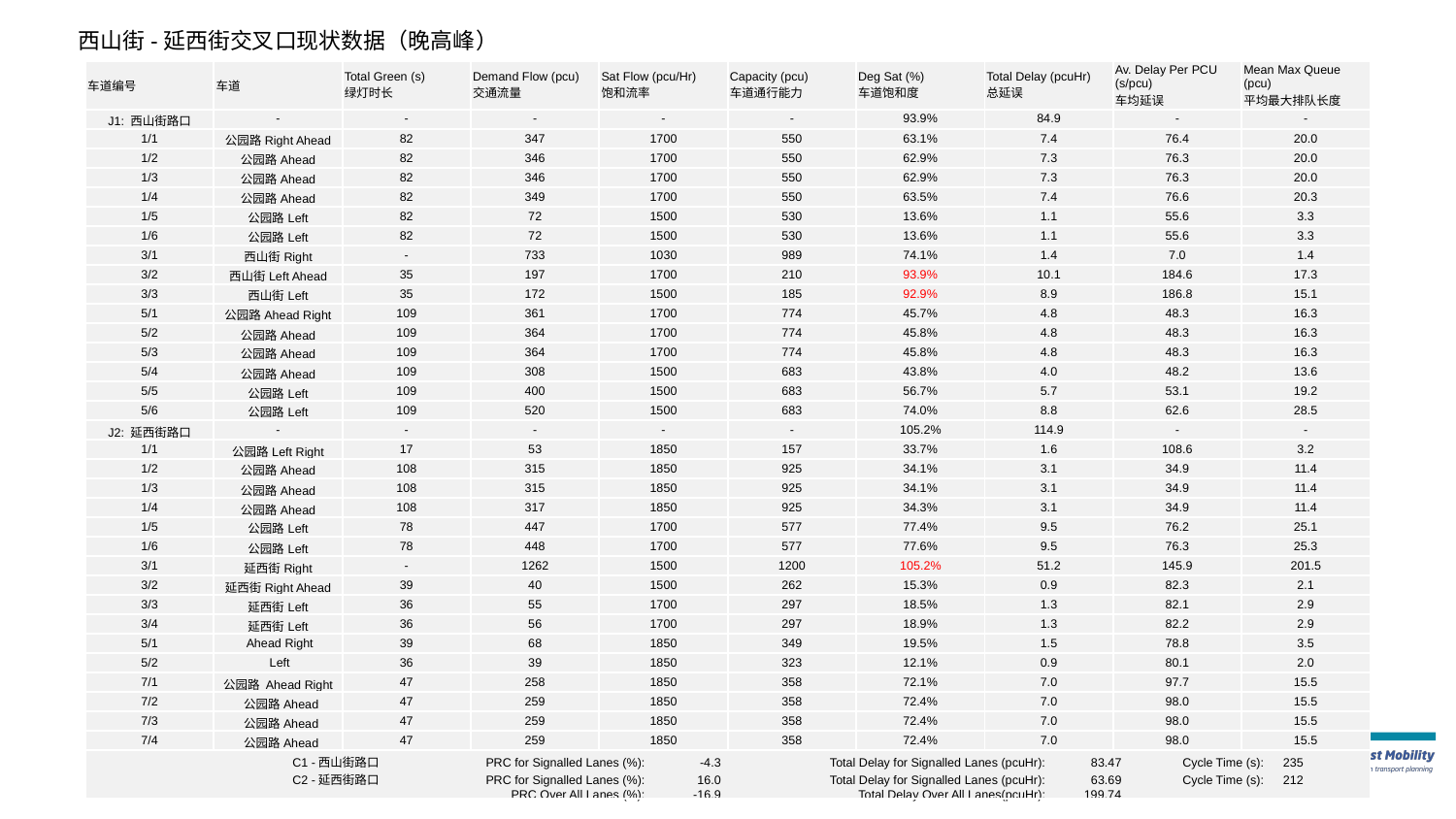

西山街-延西街交叉口现状数据（晚高峰）
| 车道编号 | 车道 | Total Green (s) 绿灯时长 | Demand Flow (pcu) 交通流量 | Sat Flow (pcu/Hr) 饱和流率 | Capacity (pcu) 车道通行能力 | Deg Sat (%) 车道饱和度 | Total Delay (pcuHr) 总延误 | Av. Delay Per PCU (s/pcu) 车均延误 | Mean Max Queue (pcu) 平均最大排队长度 |
| --- | --- | --- | --- | --- | --- | --- | --- | --- | --- |
| J1: 西山街路口 | - | - | - | - | - | 93.9% | 84.9 | - | - |
| 1/1 | 公园路Right Ahead | 82 | 347 | 1700 | 550 | 63.1% | 7.4 | 76.4 | 20.0 |
| 1/2 | 公园路Ahead | 82 | 346 | 1700 | 550 | 62.9% | 7.3 | 76.3 | 20.0 |
| 1/3 | 公园路Ahead | 82 | 346 | 1700 | 550 | 62.9% | 7.3 | 76.3 | 20.0 |
| 1/4 | 公园路Ahead | 82 | 349 | 1700 | 550 | 63.5% | 7.4 | 76.6 | 20.3 |
| 1/5 | 公园路Left | 82 | 72 | 1500 | 530 | 13.6% | 1.1 | 55.6 | 3.3 |
| 1/6 | 公园路Left | 82 | 72 | 1500 | 530 | 13.6% | 1.1 | 55.6 | 3.3 |
| 3/1 | 西山街Right | - | 733 | 1030 | 989 | 74.1% | 1.4 | 7.0 | 1.4 |
| 3/2 | 西山街Left Ahead | 35 | 197 | 1700 | 210 | 93.9% | 10.1 | 184.6 | 17.3 |
| 3/3 | 西山街Left | 35 | 172 | 1500 | 185 | 92.9% | 8.9 | 186.8 | 15.1 |
| 5/1 | 公园路Ahead Right | 109 | 361 | 1700 | 774 | 45.7% | 4.8 | 48.3 | 16.3 |
| 5/2 | 公园路Ahead | 109 | 364 | 1700 | 774 | 45.8% | 4.8 | 48.3 | 16.3 |
| 5/3 | 公园路Ahead | 109 | 364 | 1700 | 774 | 45.8% | 4.8 | 48.3 | 16.3 |
| 5/4 | 公园路Ahead | 109 | 308 | 1500 | 683 | 43.8% | 4.0 | 48.2 | 13.6 |
| 5/5 | 公园路Left | 109 | 400 | 1500 | 683 | 56.7% | 5.7 | 53.1 | 19.2 |
| 5/6 | 公园路Left | 109 | 520 | 1500 | 683 | 74.0% | 8.8 | 62.6 | 28.5 |
| J2: 延西街路口 | - | - | - | - | - | 105.2% | 114.9 | - | - |
| 1/1 | 公园路Left Right | 17 | 53 | 1850 | 157 | 33.7% | 1.6 | 108.6 | 3.2 |
| 1/2 | 公园路Ahead | 108 | 315 | 1850 | 925 | 34.1% | 3.1 | 34.9 | 11.4 |
| 1/3 | 公园路Ahead | 108 | 315 | 1850 | 925 | 34.1% | 3.1 | 34.9 | 11.4 |
| 1/4 | 公园路Ahead | 108 | 317 | 1850 | 925 | 34.3% | 3.1 | 34.9 | 11.4 |
| 1/5 | 公园路Left | 78 | 447 | 1700 | 577 | 77.4% | 9.5 | 76.2 | 25.1 |
| 1/6 | 公园路Left | 78 | 448 | 1700 | 577 | 77.6% | 9.5 | 76.3 | 25.3 |
| 3/1 | 延西街Right | - | 1262 | 1500 | 1200 | 105.2% | 51.2 | 145.9 | 201.5 |
| 3/2 | 延西街Right Ahead | 39 | 40 | 1500 | 262 | 15.3% | 0.9 | 82.3 | 2.1 |
| 3/3 | 延西街Left | 36 | 55 | 1700 | 297 | 18.5% | 1.3 | 82.1 | 2.9 |
| 3/4 | 延西街Left | 36 | 56 | 1700 | 297 | 18.9% | 1.3 | 82.2 | 2.9 |
| 5/1 | Ahead Right | 39 | 68 | 1850 | 349 | 19.5% | 1.5 | 78.8 | 3.5 |
| 5/2 | Left | 36 | 39 | 1850 | 323 | 12.1% | 0.9 | 80.1 | 2.0 |
| 7/1 | 公园路 Ahead Right | 47 | 258 | 1850 | 358 | 72.1% | 7.0 | 97.7 | 15.5 |
| 7/2 | 公园路Ahead | 47 | 259 | 1850 | 358 | 72.4% | 7.0 | 98.0 | 15.5 |
| 7/3 | 公园路Ahead | 47 | 259 | 1850 | 358 | 72.4% | 7.0 | 98.0 | 15.5 |
| 7/4 | 公园路Ahead | 47 | 259 | 1850 | 358 | 72.4% | 7.0 | 98.0 | 15.5 |
| C1 -西山街路口 PRC for Signalled Lanes (%): -4.3 Total Delay for Signalled Lanes (pcuHr): 83.47 Cycle Time (s): 235 C2 -延西街路口 PRC for Signalled Lanes (%): 16.0 Total Delay for Signalled Lanes (pcuHr): 63.69 Cycle Time (s): 212 PRC Over All Lanes (%): -16.9 Total Delay Over All Lanes(pcuHr): 199.74 |  |  |  |  |  |  |  |  |  |
4/6/2022
亚行贷款吉林延吉低碳气候适应型健康城市项目-CS4